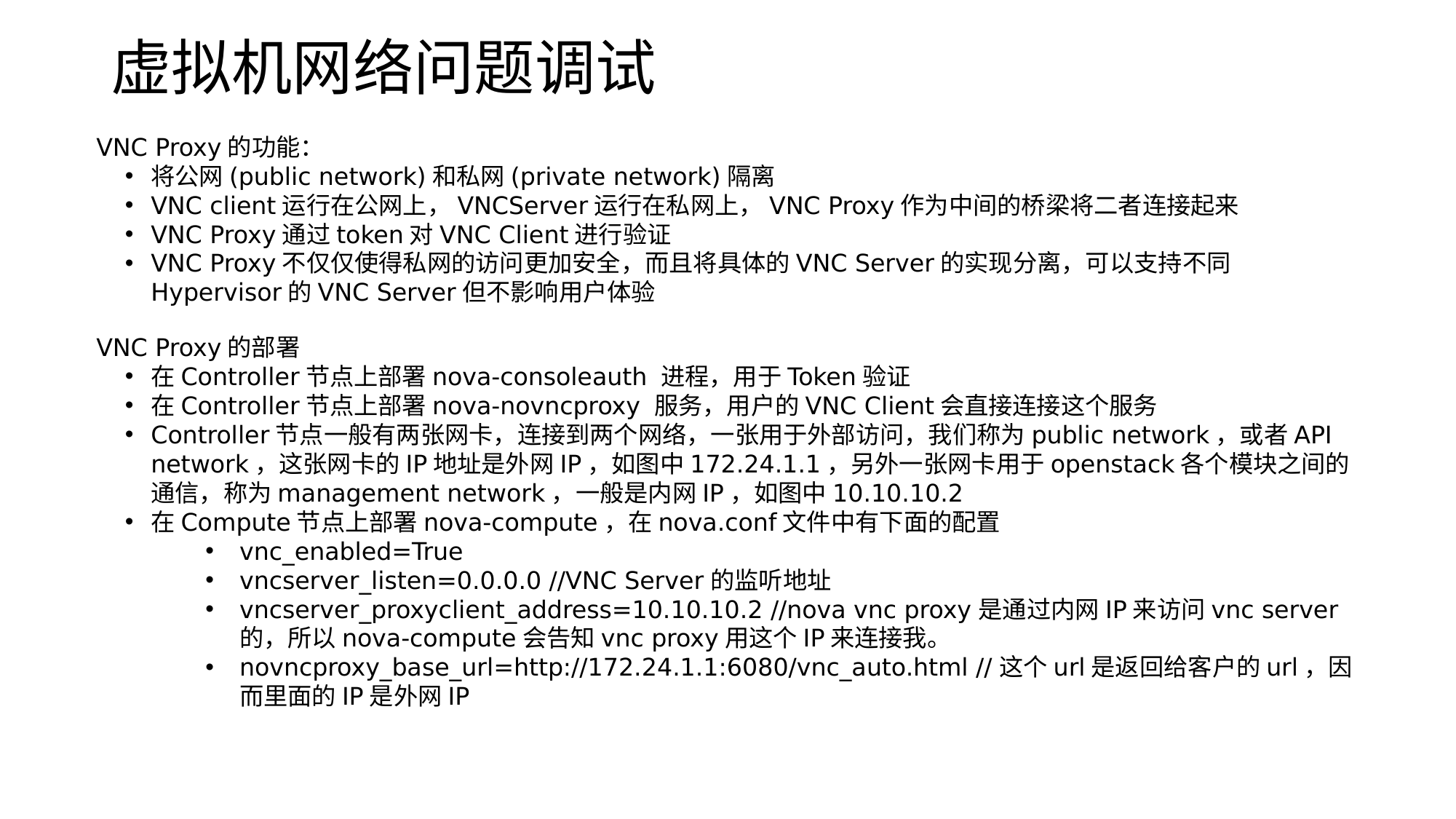

# 虚拟机网络问题调试
VNC Proxy的功能：
将公网(public network)和私网(private network)隔离
VNC client运行在公网上，VNCServer运行在私网上，VNC Proxy作为中间的桥梁将二者连接起来
VNC Proxy通过token对VNC Client进行验证
VNC Proxy不仅仅使得私网的访问更加安全，而且将具体的VNC Server的实现分离，可以支持不同Hypervisor的VNC Server但不影响用户体验
VNC Proxy的部署
在Controller节点上部署nova-consoleauth 进程，用于Token验证
在Controller节点上部署nova-novncproxy 服务，用户的VNC Client会直接连接这个服务
Controller节点一般有两张网卡，连接到两个网络，一张用于外部访问，我们称为public network，或者API network，这张网卡的IP地址是外网IP，如图中172.24.1.1，另外一张网卡用于openstack各个模块之间的通信，称为management network，一般是内网IP，如图中10.10.10.2
在Compute节点上部署nova-compute，在nova.conf文件中有下面的配置
vnc_enabled=True
vncserver_listen=0.0.0.0 //VNC Server的监听地址
vncserver_proxyclient_address=10.10.10.2 //nova vnc proxy是通过内网IP来访问vnc server的，所以nova-compute会告知vnc proxy用这个IP来连接我。
novncproxy_base_url=http://172.24.1.1:6080/vnc_auto.html //这个url是返回给客户的url，因而里面的IP是外网IP